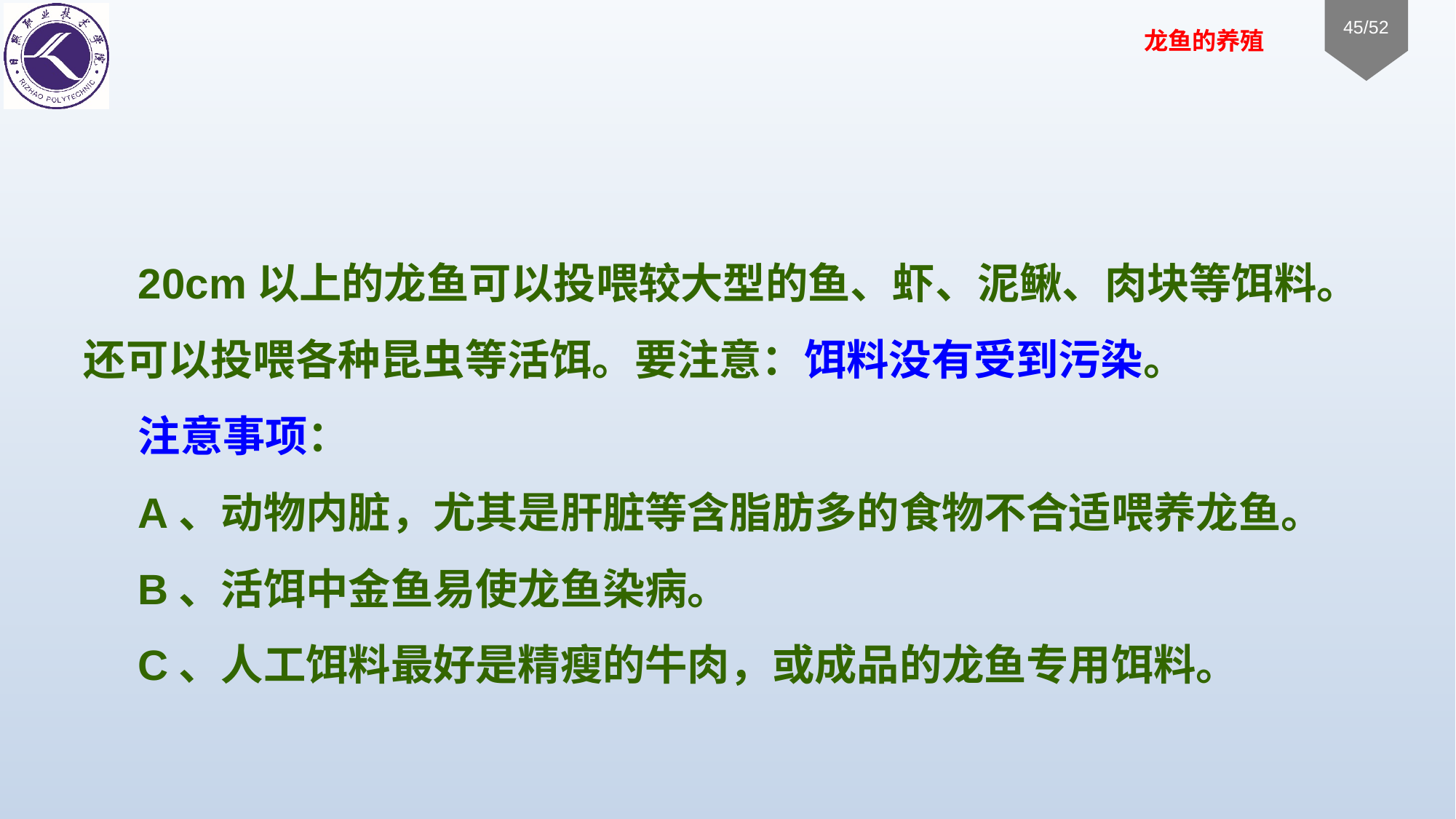

#
20cm以上的龙鱼可以投喂较大型的鱼、虾、泥鳅、肉块等饵料。还可以投喂各种昆虫等活饵。要注意：饵料没有受到污染。
注意事项：
A、动物内脏，尤其是肝脏等含脂肪多的食物不合适喂养龙鱼。
B、活饵中金鱼易使龙鱼染病。
C、人工饵料最好是精瘦的牛肉，或成品的龙鱼专用饵料。